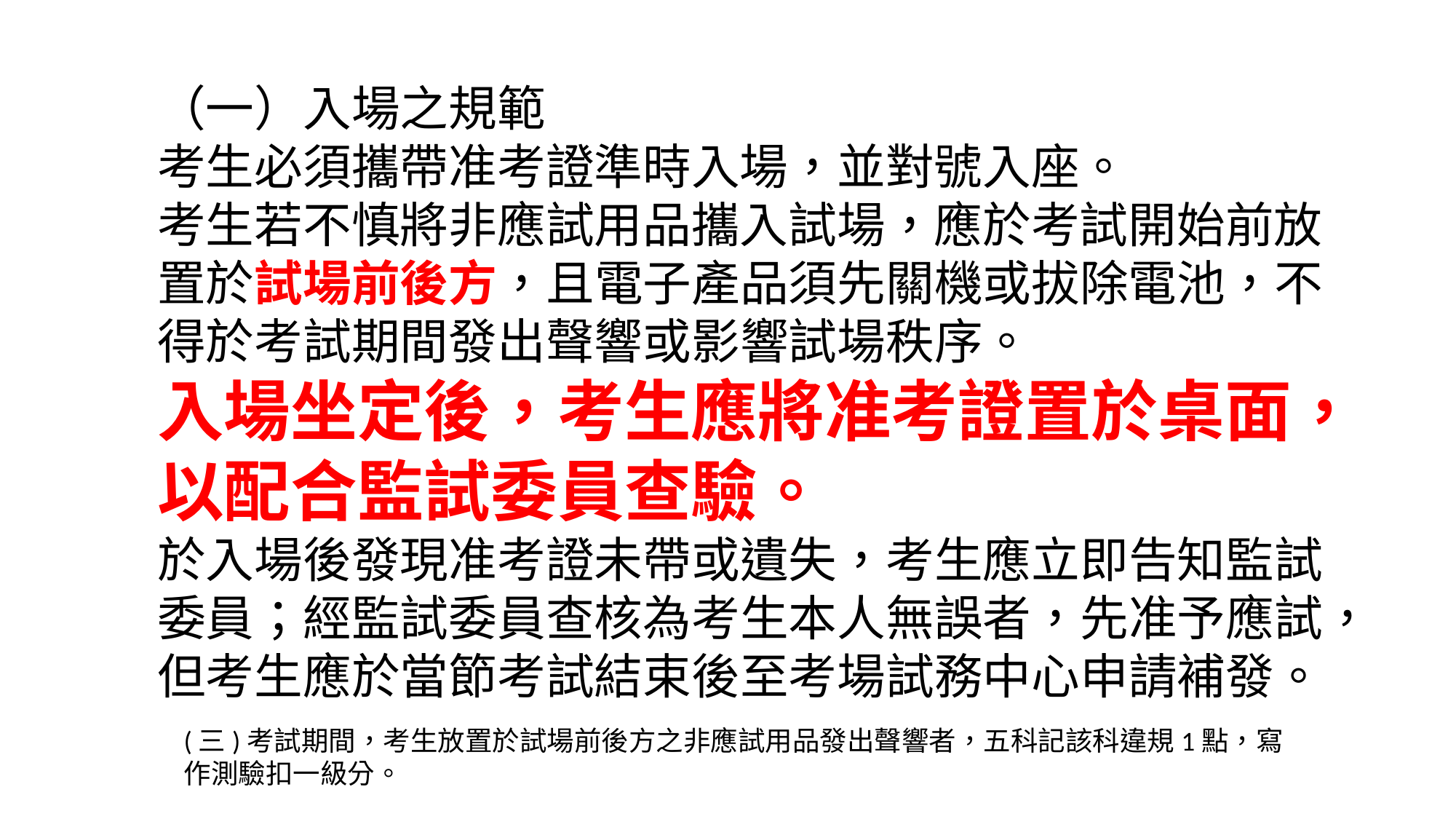

（一）入場之規範
考生必須攜帶准考證準時入場，並對號入座。
考生若不慎將非應試用品攜入試場，應於考試開始前放置於試場前後方，且電子產品須先關機或拔除電池，不得於考試期間發出聲響或影響試場秩序。
入場坐定後，考生應將准考證置於桌面，以配合監試委員查驗。
於入場後發現准考證未帶或遺失，考生應立即告知監試委員；經監試委員查核為考生本人無誤者，先准予應試，但考生應於當節考試結束後至考場試務中心申請補發。

(三)考試期間，考生放置於試場前後方之非應試用品發出聲響者，五科記該科違規1點，寫作測驗扣一級分。